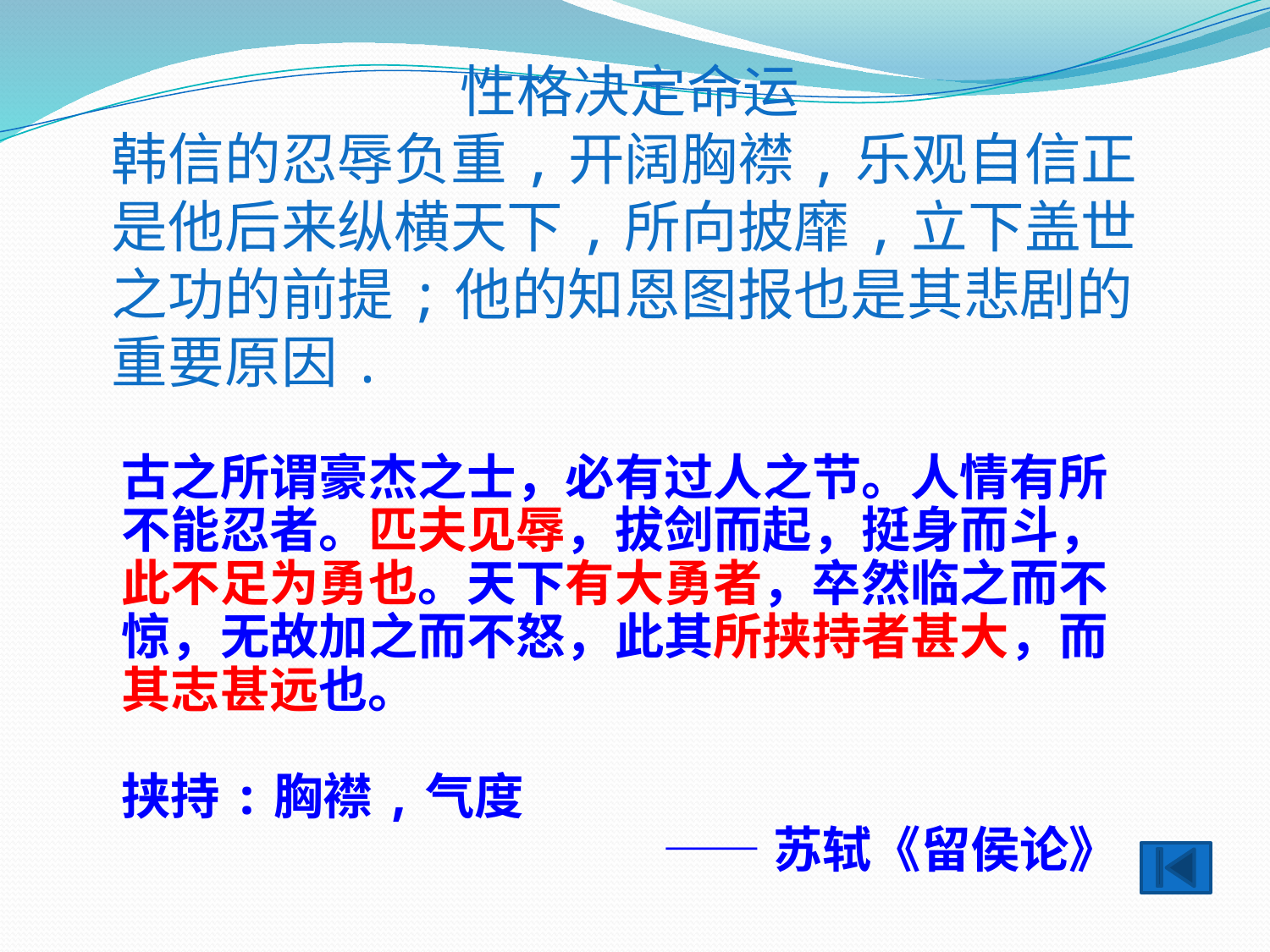

性格决定命运
韩信的忍辱负重,开阔胸襟,乐观自信正是他后来纵横天下,所向披靡,立下盖世之功的前提;他的知恩图报也是其悲剧的重要原因.

古之所谓豪杰之士，必有过人之节。人情有所不能忍者。匹夫见辱，拔剑而起，挺身而斗，此不足为勇也。天下有大勇者，卒然临之而不惊，无故加之而不怒，此其所挟持者甚大，而其志甚远也。

挟持:胸襟,气度
——苏轼《留侯论》